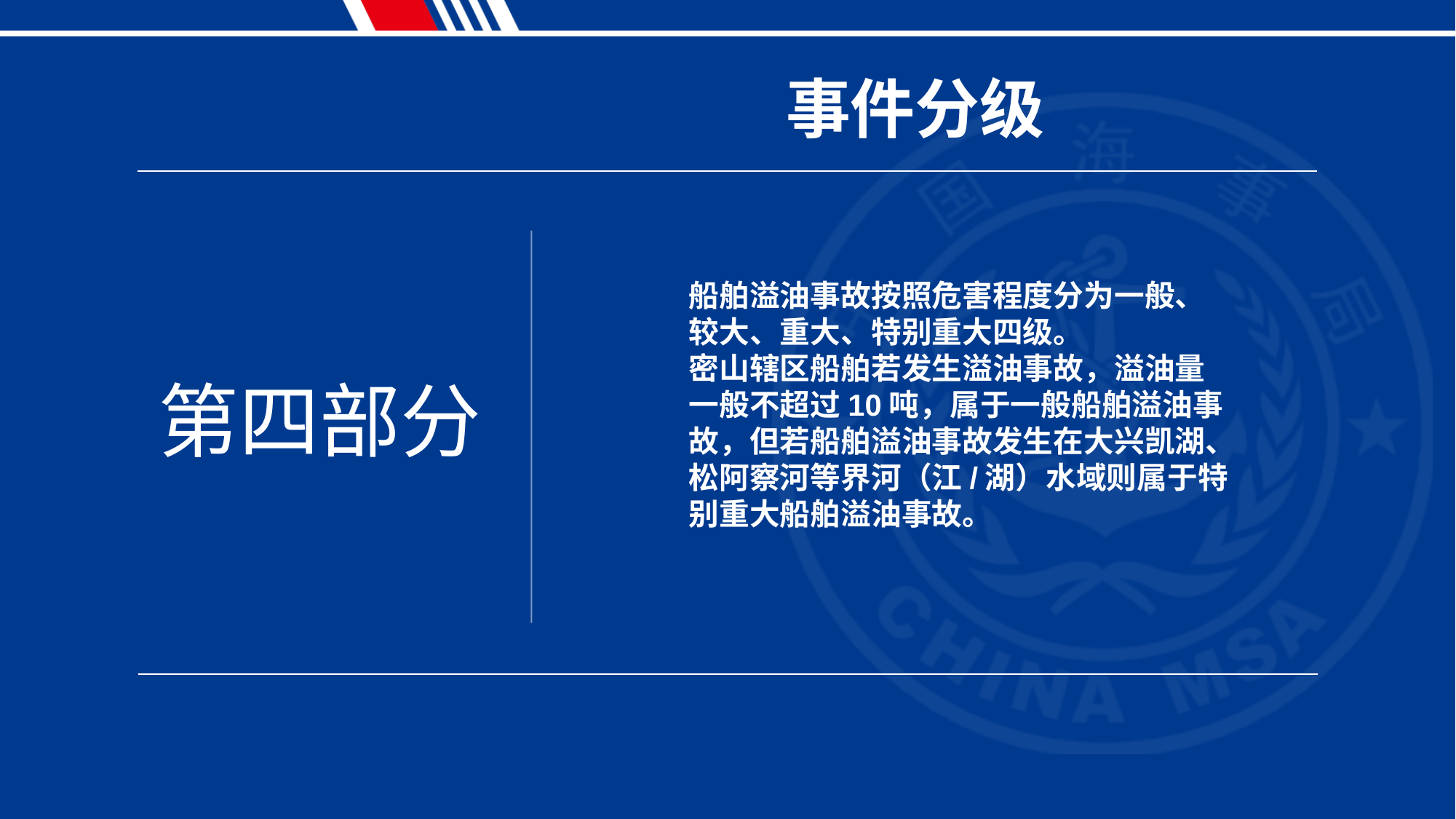

事件分级
船舶溢油事故按照危害程度分为一般、较大、重大、特别重大四级。
密山辖区船舶若发生溢油事故，溢油量一般不超过10吨，属于一般船舶溢油事故，但若船舶溢油事故发生在大兴凯湖、松阿察河等界河（江/湖）水域则属于特别重大船舶溢油事故。

第四部分